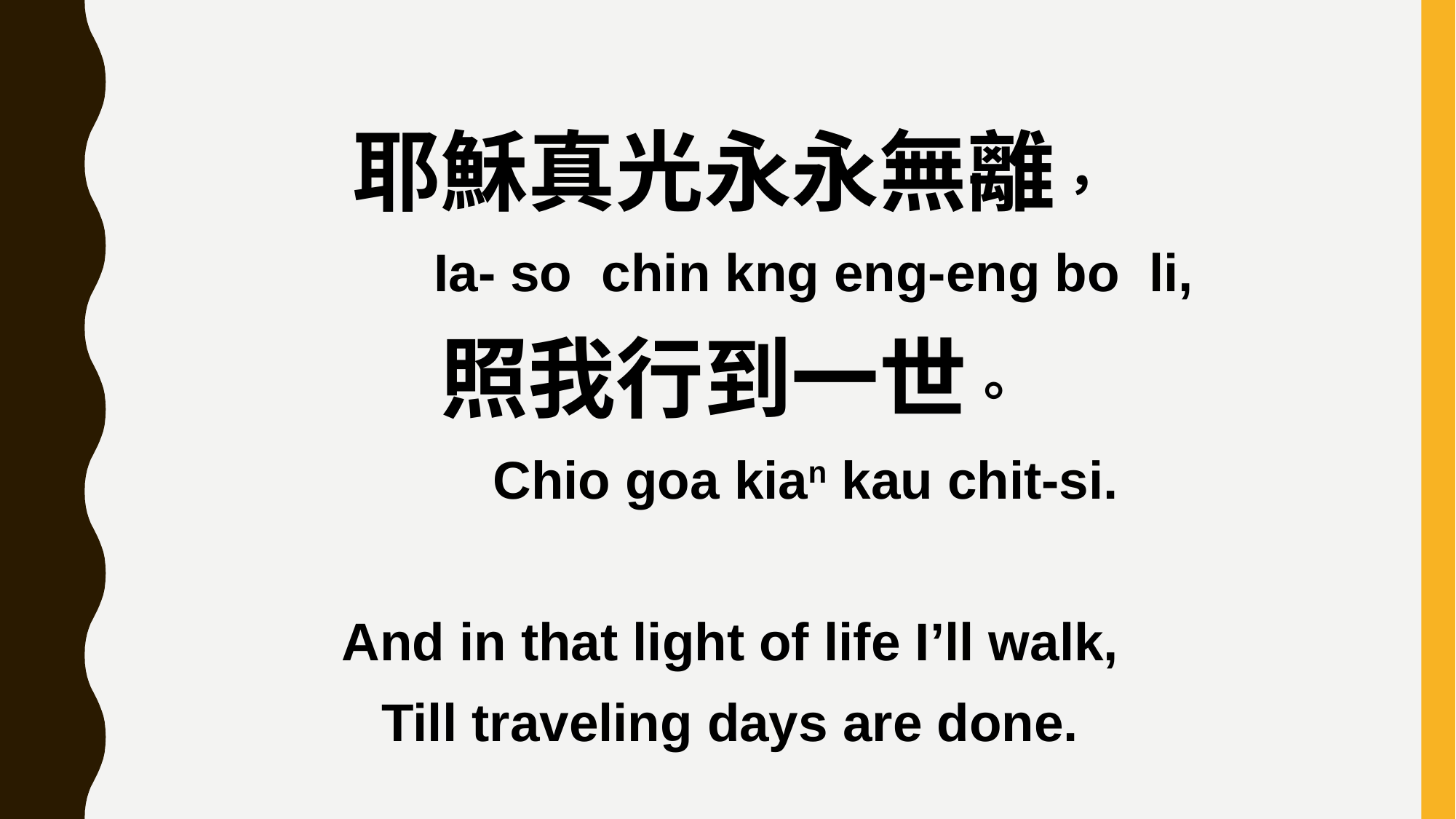

耶穌真光永永無離，
                Ia- so  chin kng eng-eng bo  li,
照我行到一世。
                    Chio goa kian kau chit-si.

And in that light of life I’ll walk,
Till traveling days are done.